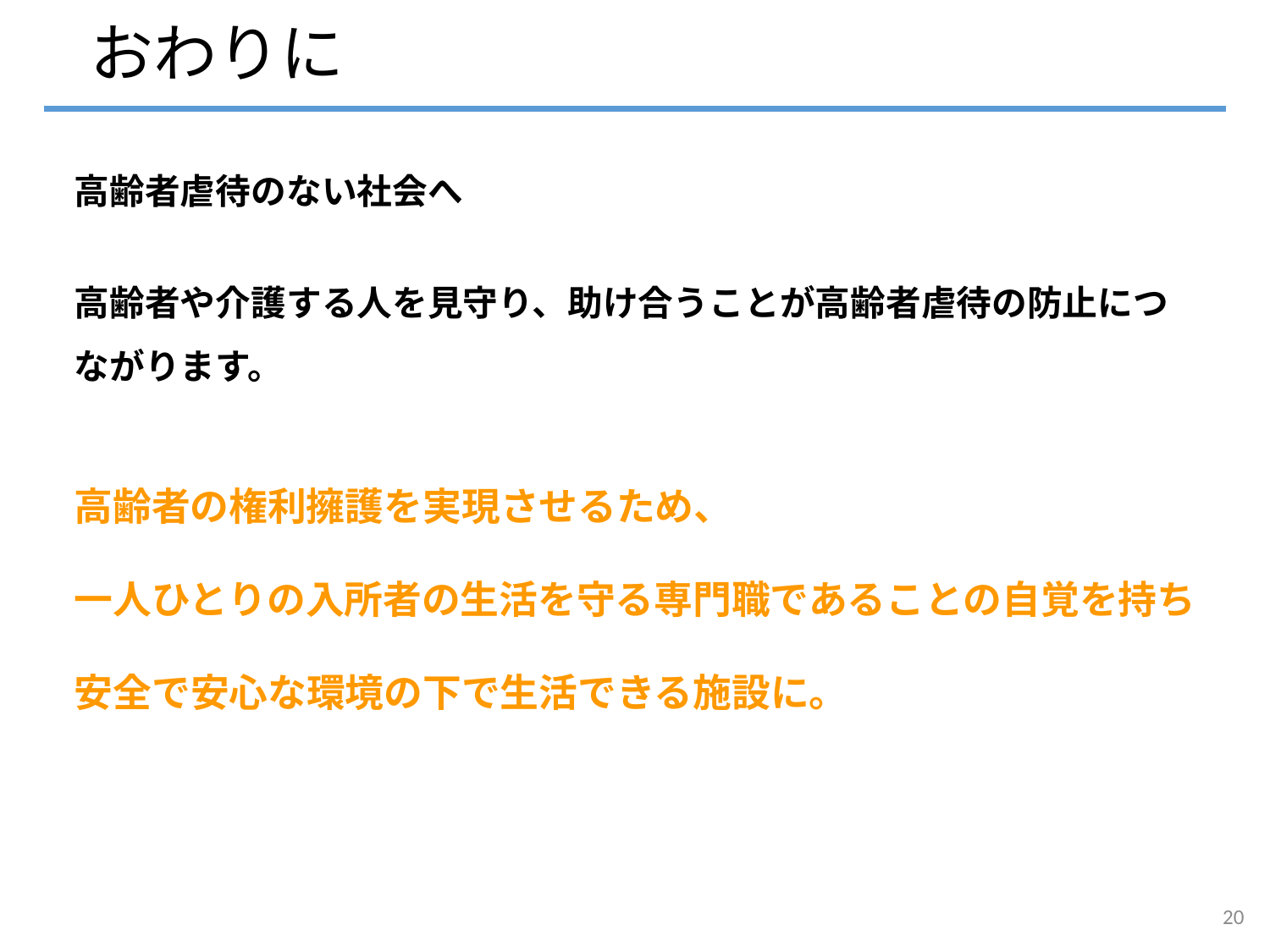

# おわりに
高齢者虐待のない社会へ
高齢者や介護する人を見守り、助け合うことが高齢者虐待の防止につながります。
高齢者の権利擁護を実現させるため、
一人ひとりの入所者の生活を守る専門職であることの自覚を持ち
安全で安心な環境の下で生活できる施設に。
20